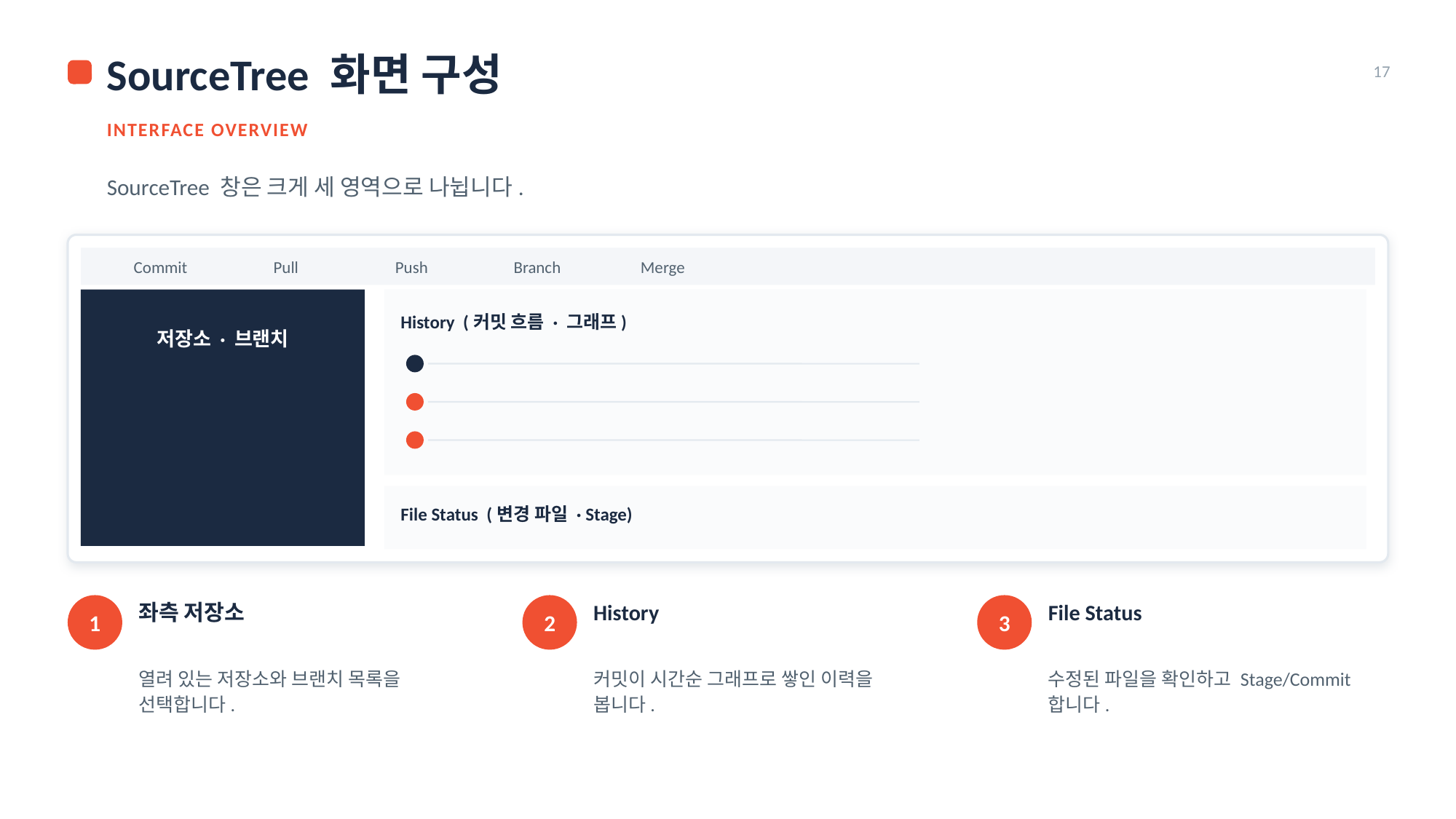

SourceTree 화면 구성
17

INTERFACE OVERVIEW
SourceTree 창은 크게 세 영역으로 나뉩니다.

Commit
Pull
Push
Branch
Merge

History  (커밋 흐름 · 그래프)
저장소 · 브랜치

File Status  (변경 파일 · Stage)
좌측 저장소
History
File Status

1

2

3
열려 있는 저장소와 브랜치 목록을 선택합니다.
커밋이 시간순 그래프로 쌓인 이력을 봅니다.
수정된 파일을 확인하고 Stage/Commit 합니다.